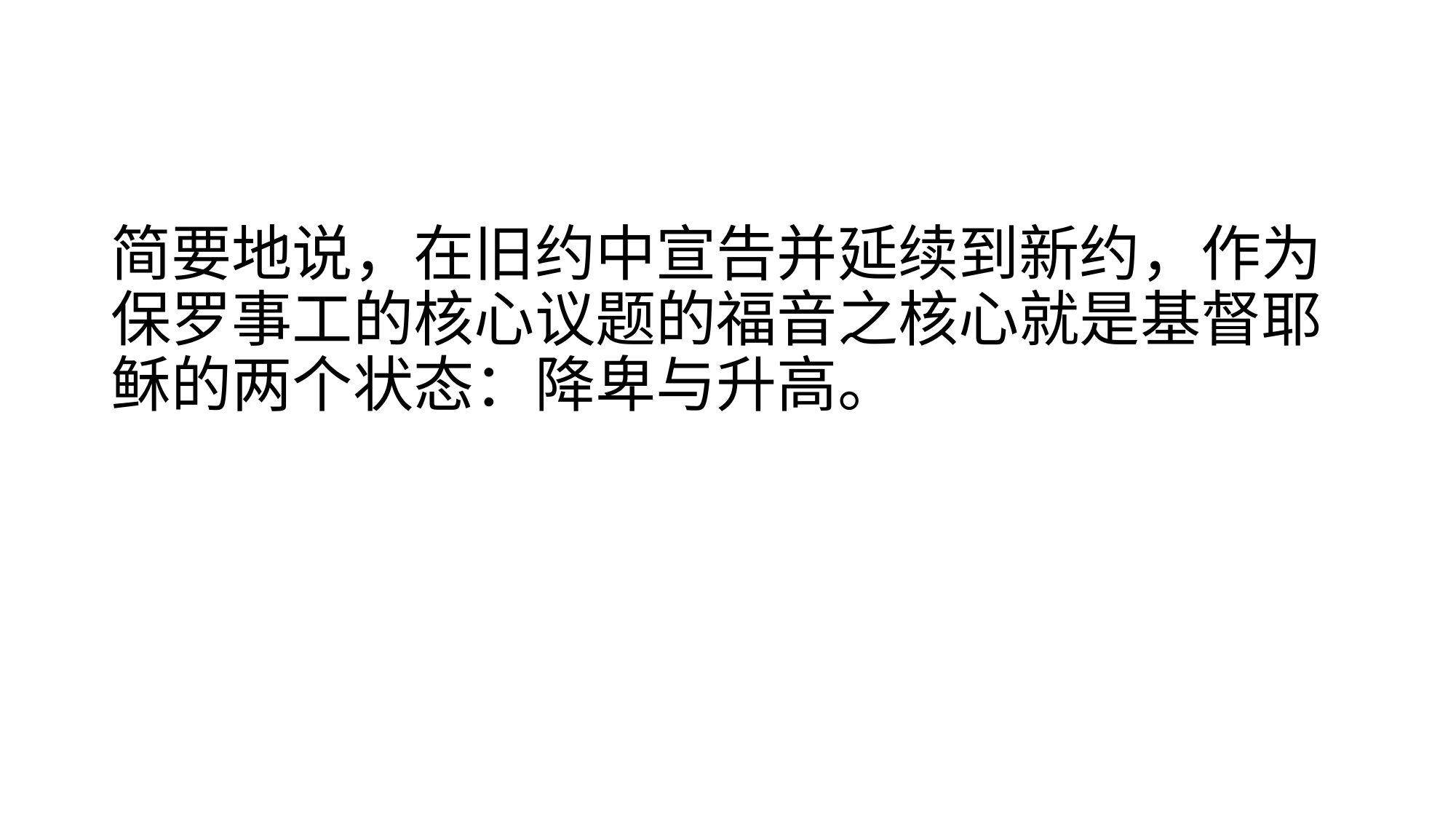

#
简要地说，在旧约中宣告并延续到新约，作为保罗事工的核心议题的福音之核心就是基督耶稣的两个状态：降卑与升高。